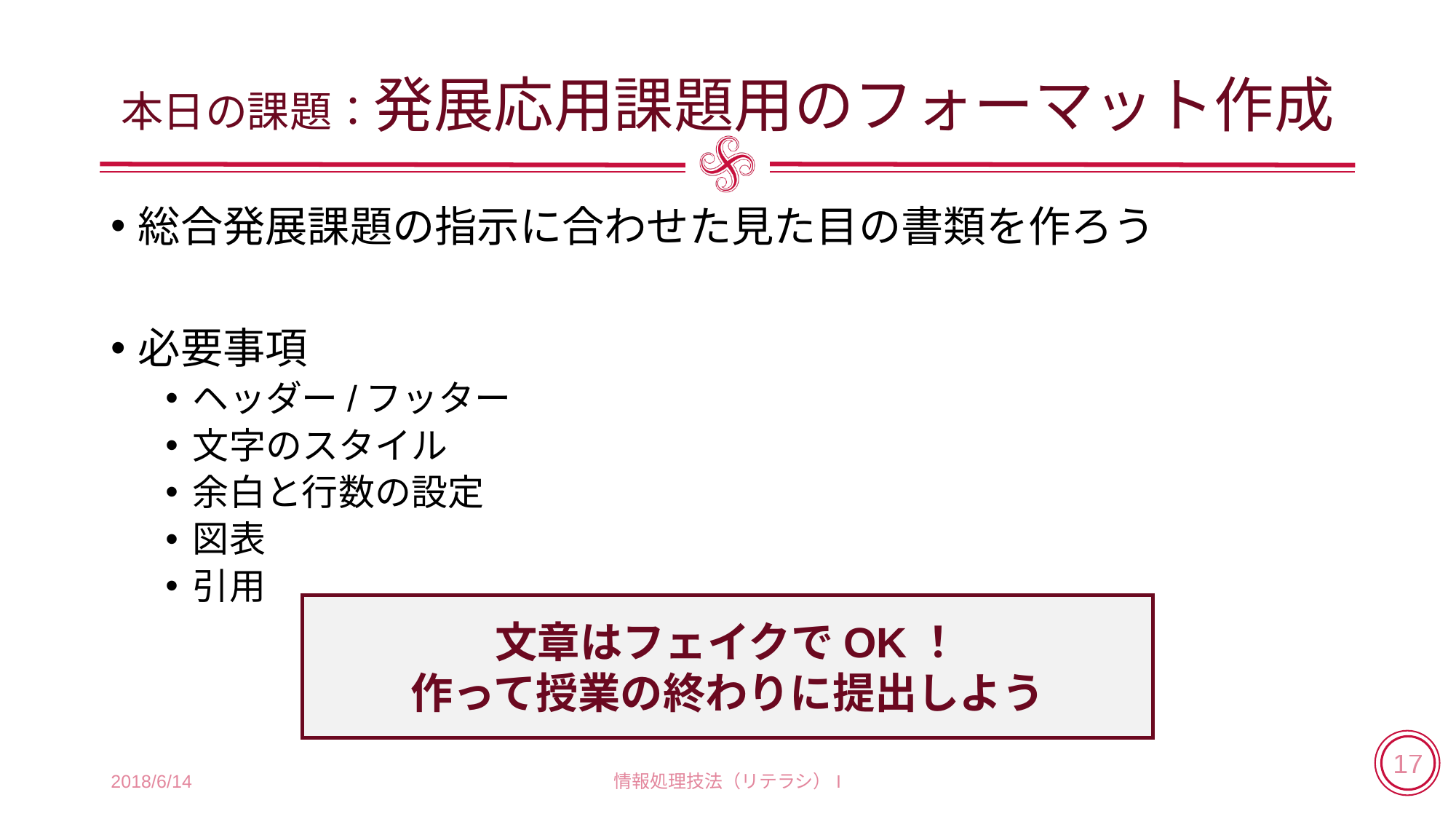

# 本日の課題：発展応用課題用のフォーマット作成
総合発展課題の指示に合わせた見た目の書類を作ろう

必要事項
ヘッダー/フッター
文字のスタイル
余白と行数の設定
図表
引用

文章はフェイクでOK！
作って授業の終わりに提出しよう
2018/6/14
情報処理技法（リテラシ）I